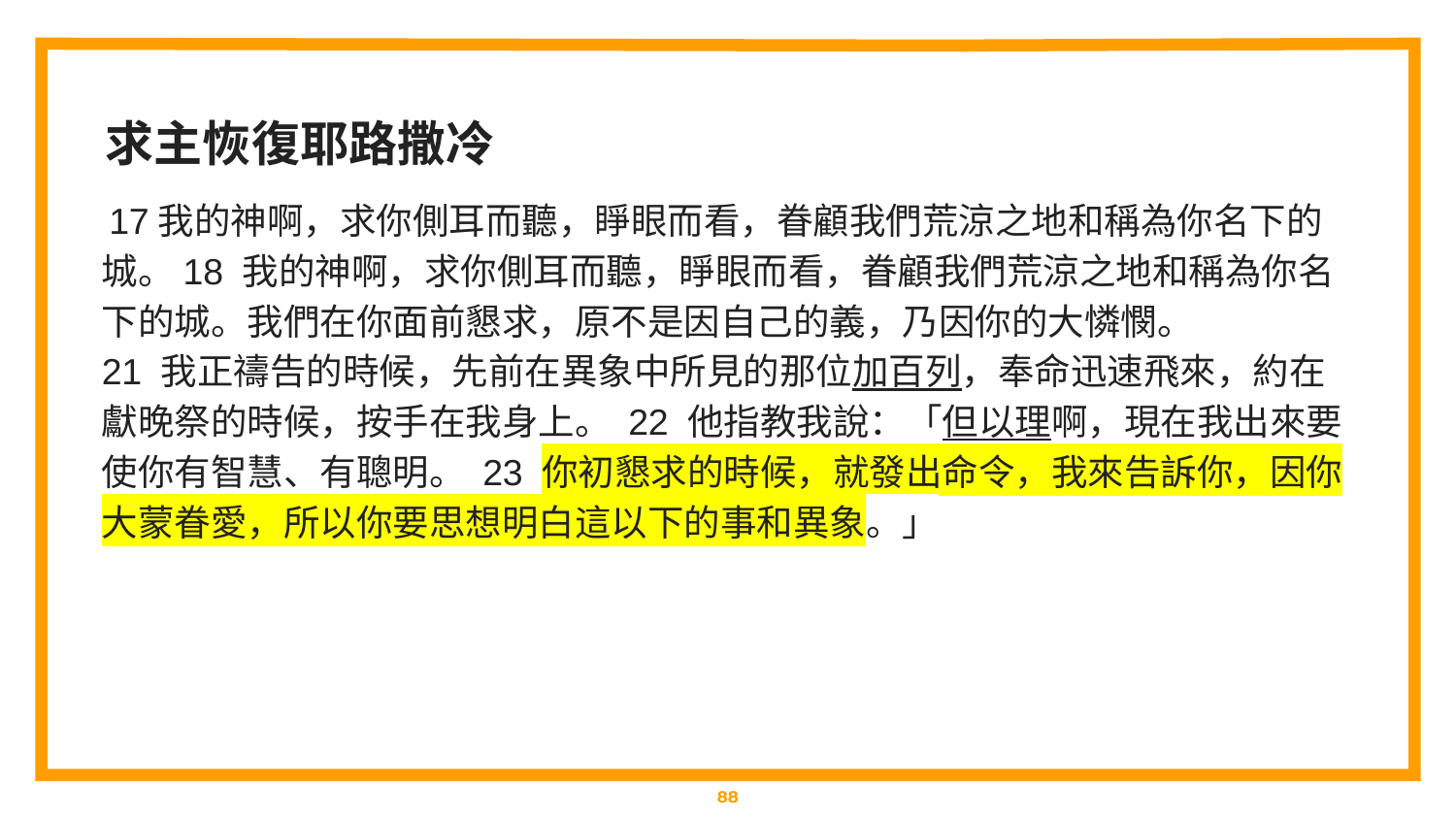

求主恢復耶路撒冷
 17我的神啊，求你側耳而聽，睜眼而看，眷顧我們荒涼之地和稱為你名下的城。18 我的神啊，求你側耳而聽，睜眼而看，眷顧我們荒涼之地和稱為你名下的城。我們在你面前懇求，原不是因自己的義，乃因你的大憐憫。
21 我正禱告的時候，先前在異象中所見的那位加百列，奉命迅速飛來，約在獻晚祭的時候，按手在我身上。 22 他指教我說：「但以理啊，現在我出來要使你有智慧、有聰明。 23 你初懇求的時候，就發出命令，我來告訴你，因你大蒙眷愛，所以你要思想明白這以下的事和異象。」

88